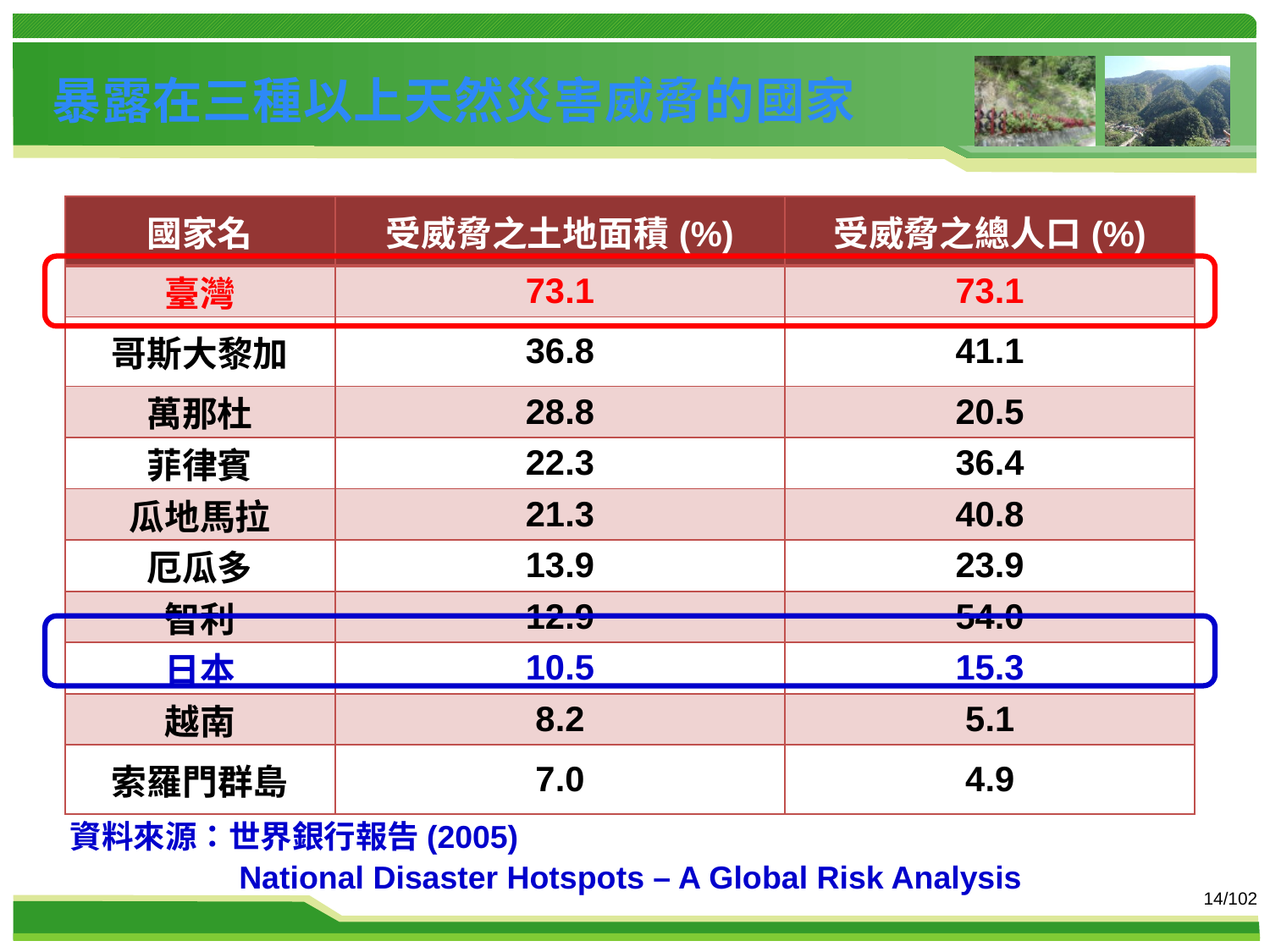

暴露在三種以上天然災害威脅的國家
| 國家名 | 受威脅之土地面積(%) | 受威脅之總人口(%) |
| --- | --- | --- |
| 臺灣 | 73.1 | 73.1 |
| 哥斯大黎加 | 36.8 | 41.1 |
| 萬那杜 | 28.8 | 20.5 |
| 菲律賓 | 22.3 | 36.4 |
| 瓜地馬拉 | 21.3 | 40.8 |
| 厄瓜多 | 13.9 | 23.9 |
| 智利 | 12.9 | 54.0 |
| 日本 | 10.5 | 15.3 |
| 越南 | 8.2 | 5.1 |
| 索羅門群島 | 7.0 | 4.9 |

資料來源：世界銀行報告(2005)
                   National Disaster Hotspots – A Global Risk Analysis
14/102